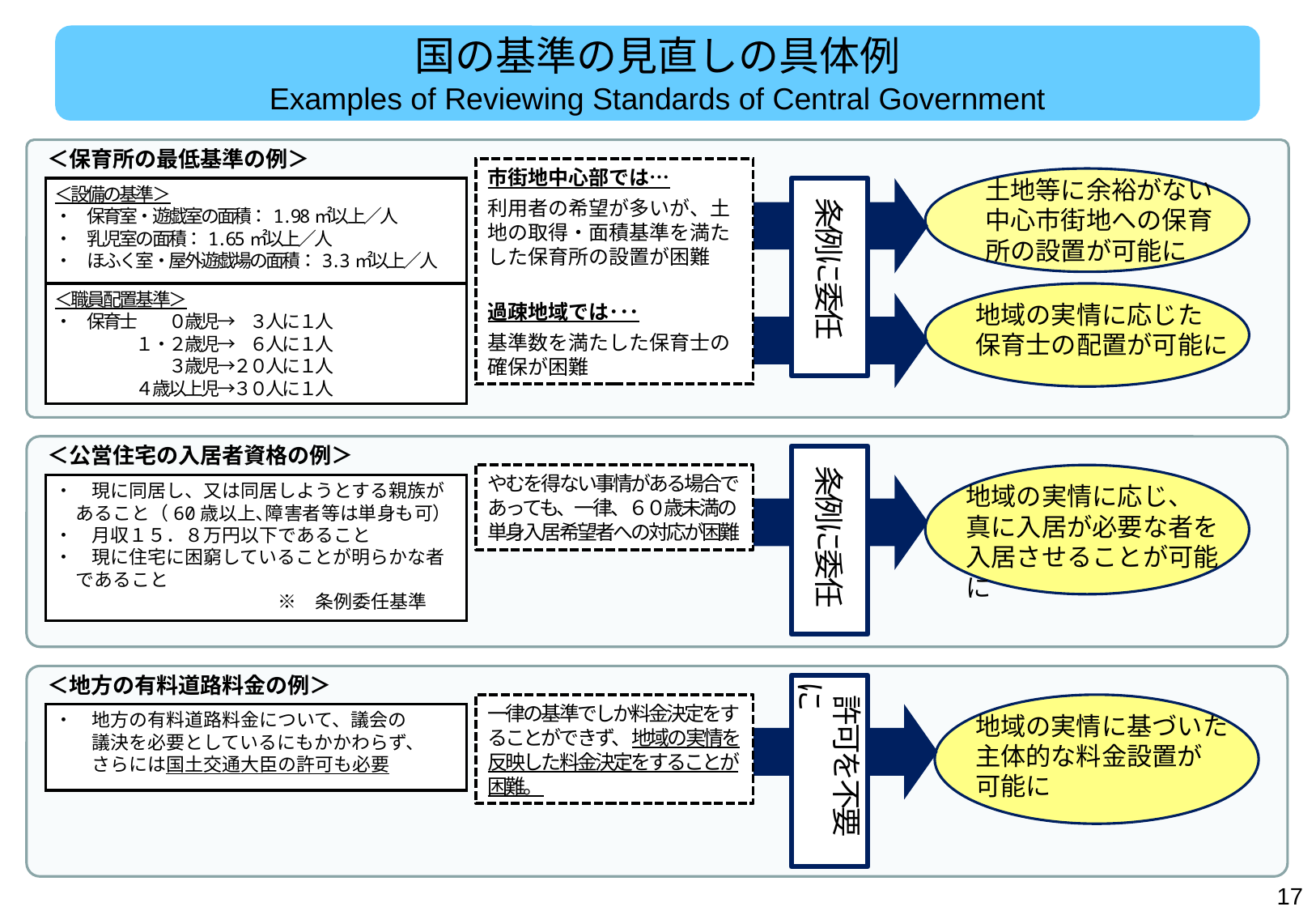

国の基準の見直しの具体例
Examples of Reviewing Standards of Central Government

＜保育所の最低基準の例＞
市街地中心部では…
利用者の希望が多いが、土地の取得・面積基準を満たした保育所の設置が困難

過疎地域では･･･
基準数を満たした保育士の確保が困難

土地等に余裕がない
中心市街地への保育
所の設置が可能に
＜設備の基準＞
・　保育室・遊戯室の面積：1.98㎡以上／人
・　乳児室の面積：1.65㎡以上／人
・　ほふく室・屋外遊戯場の面積：3.3㎡以上／人

 条例に委任

＜職員配置基準＞
・　保育士　　０歳児→　３人に１人
　　　　　１・２歳児→　６人に１人
　　　　　　　３歳児→２０人に１人
　　　　　４歳以上児→３０人に１人

地域の実情に応じた
保育士の配置が可能に

＜公営住宅の入居者資格の例＞
 条例に委任
やむを得ない事情がある場合であっても、一律、６０歳未満の単身入居希望者への対応が困難

・　現に同居し、又は同居しようとする親族が
    あること（60歳以上､障害者等は単身も可）
・　月収１５．８万円以下であること
・　現に住宅に困窮していることが明らかな者
    であること
　　　　　　　　　　　　※　条例委任基準

地域の実情に応じ、
真に入居が必要な者を
入居させることが可能に

＜地方の有料道路料金の例＞
 許可を不要に
一律の基準でしか料金決定をすることができず、地域の実情を反映した料金決定をすることが困難。

・　地方の有料道路料金について、議会の
　　議決を必要としているにもかかわらず、
　　さらには国土交通大臣の許可も必要

地域の実情に基づいた主体的な料金設置が
可能に
17